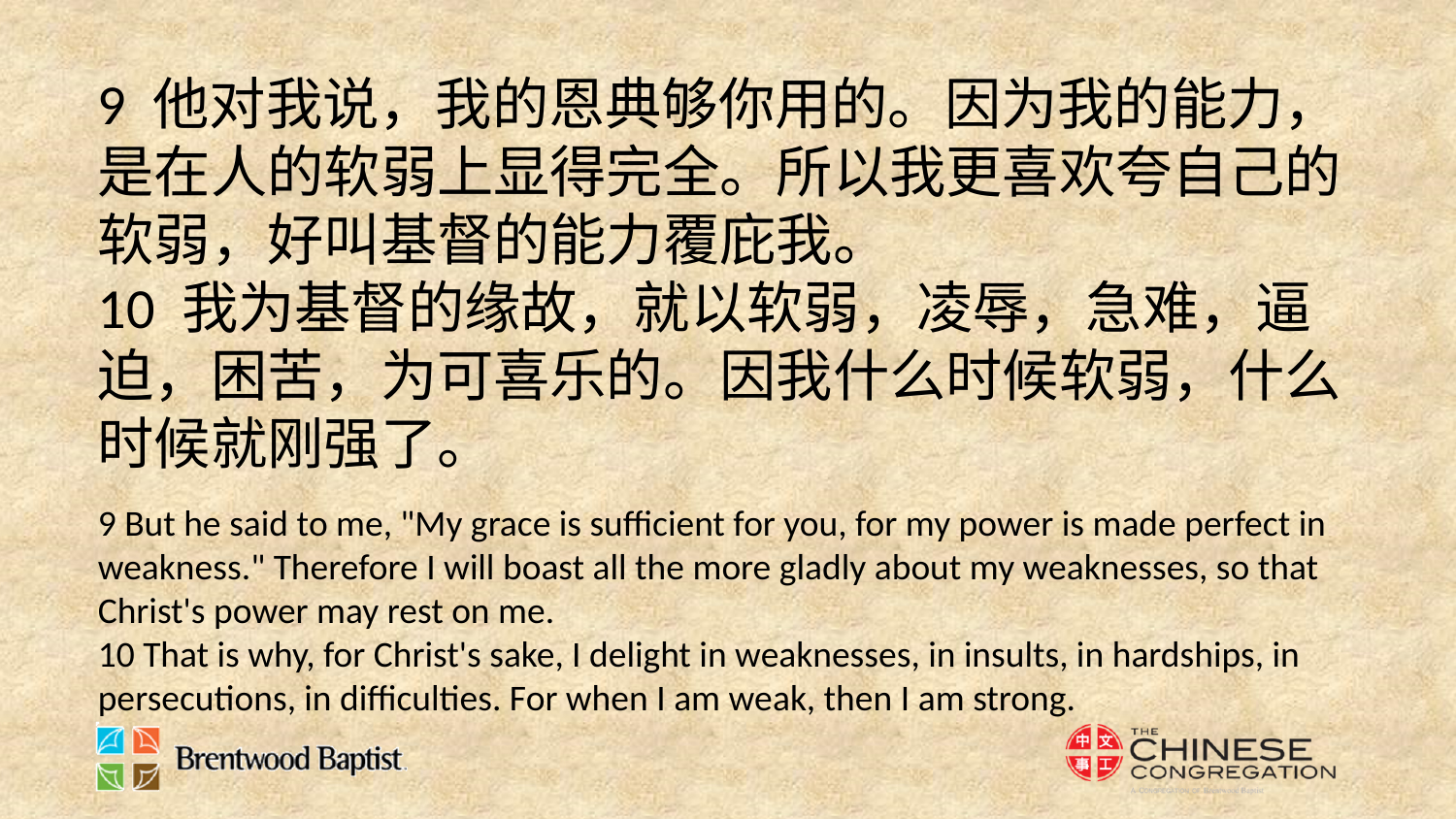

9 他对我说，我的恩典够你用的。因为我的能力，是在人的软弱上显得完全。所以我更喜欢夸自己的软弱，好叫基督的能力覆庇我。
10 我为基督的缘故，就以软弱，凌辱，急难，逼迫，困苦，为可喜乐的。因我什么时候软弱，什么时候就刚强了。

9 But he said to me, "My grace is sufficient for you, for my power is made perfect in weakness." Therefore I will boast all the more gladly about my weaknesses, so that Christ's power may rest on me.
10 That is why, for Christ's sake, I delight in weaknesses, in insults, in hardships, in persecutions, in difficulties. For when I am weak, then I am strong.